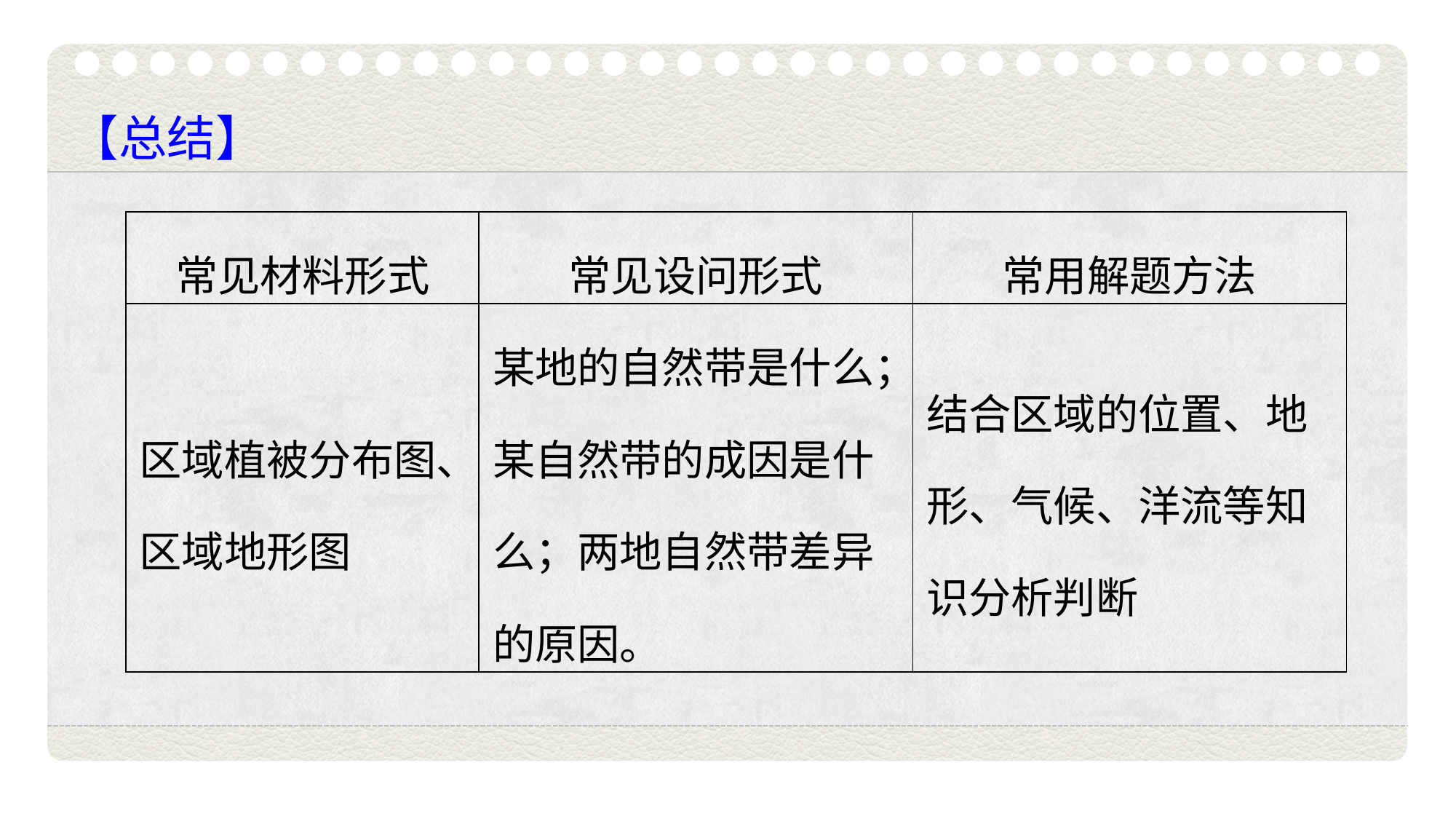

| 常见材料形式 | 常见设问形式 | 常用解题方法 |
| --- | --- | --- |
| 区域植被分布图、 区域地形图 | 某地的自然带是什么； 某自然带的成因是什 么；两地自然带差异 的原因。 | 结合区域的位置、地 形、气候、洋流等知 识分析判断 |